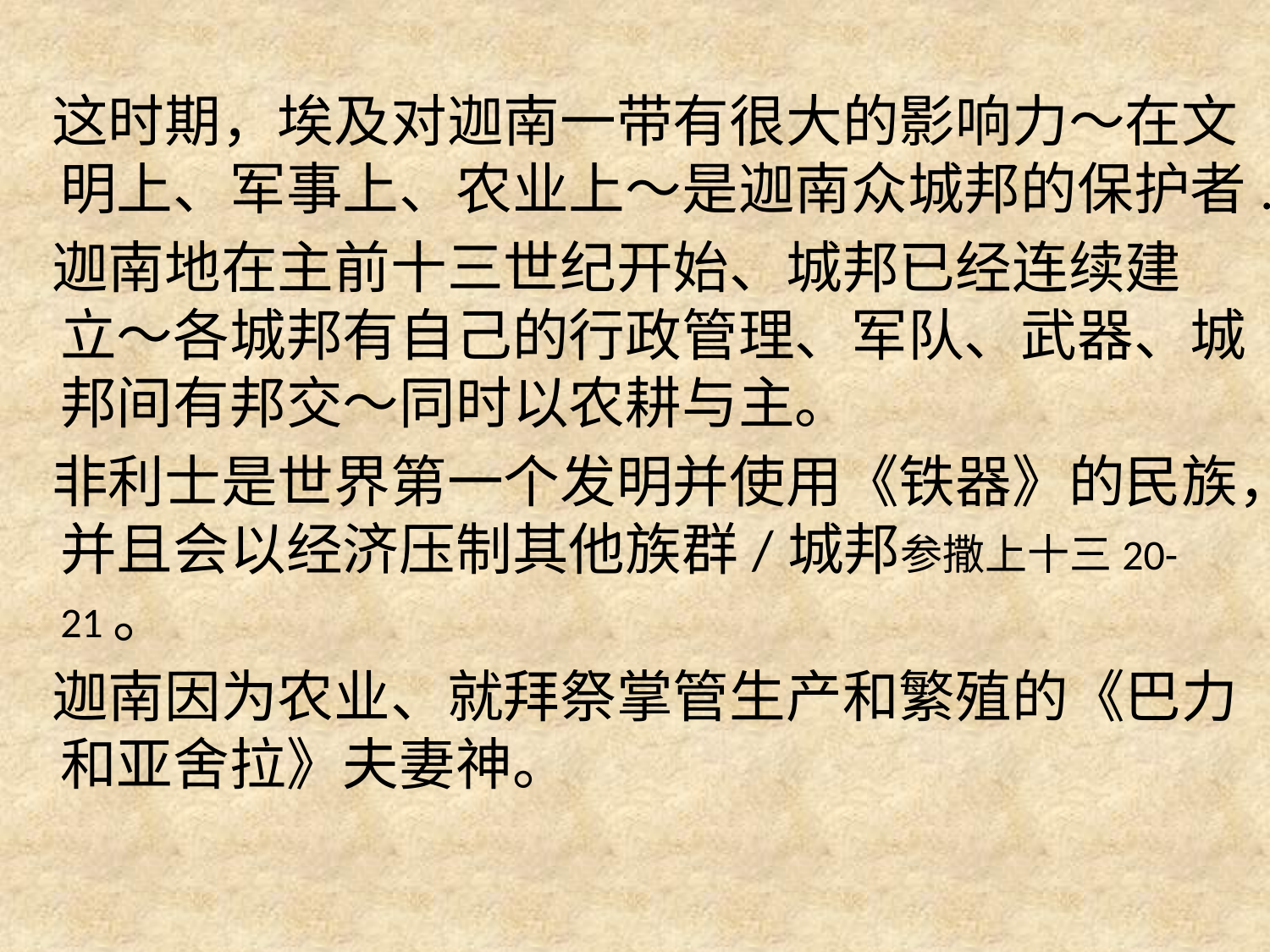

这时期，埃及对迦南一带有很大的影响力～在文明上、军事上、农业上～是迦南众城邦的保护者.
  迦南地在主前十三世纪开始、城邦已经连续建立～各城邦有自己的行政管理、军队、武器、城邦间有邦交～同时以农耕与主。
  非利士是世界第一个发明并使用《铁器》的民族，并且会以经济压制其他族群/城邦参撒上十三20-21。
  迦南因为农业、就拜祭掌管生产和繁殖的《巴力和亚舍拉》夫妻神。